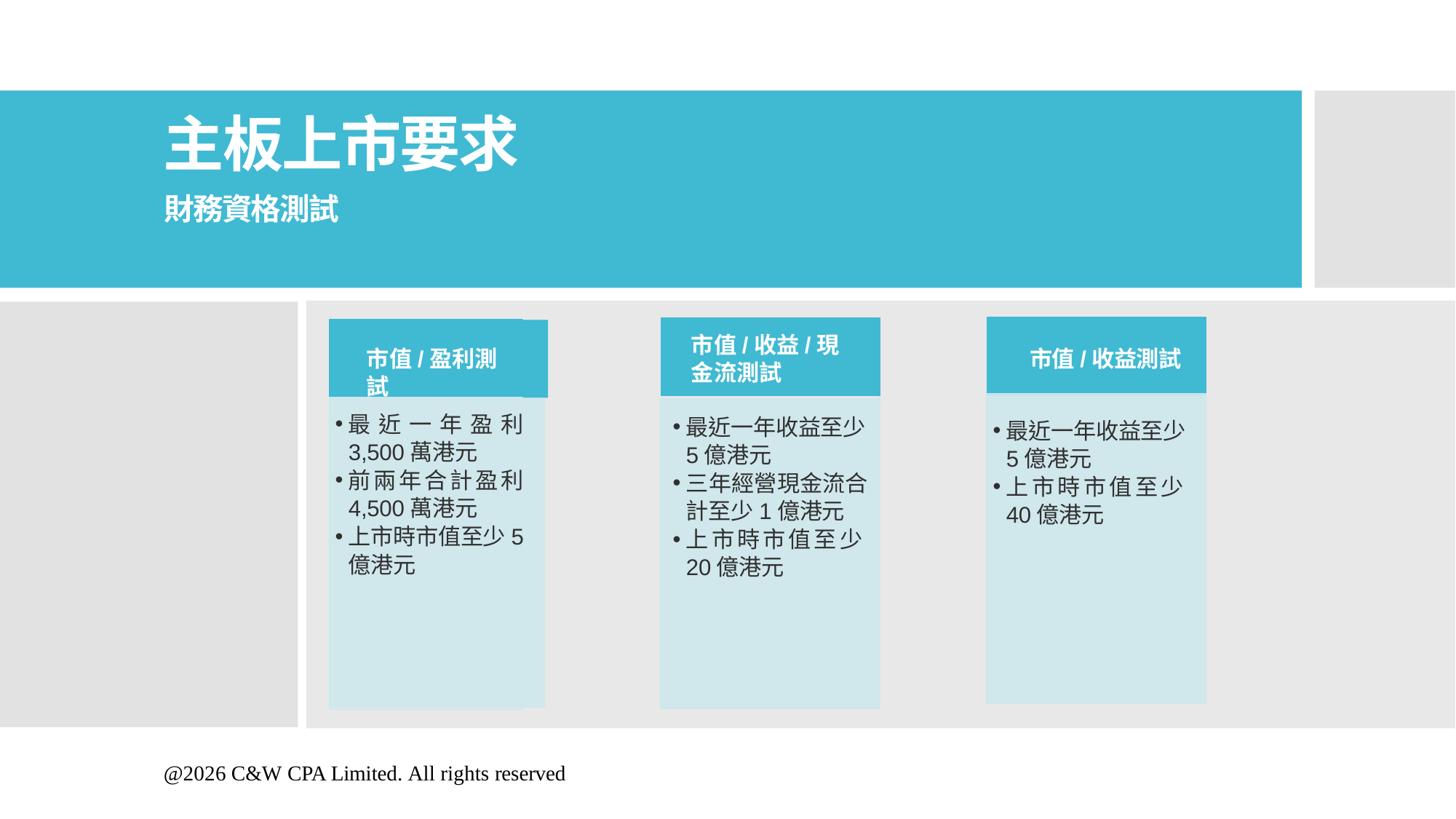

# 主板上市要求
財務資格測試

市值/收益/現金流測試
市值/盈利測試
市值/收益測試

最近一年盈利3,500萬港元
前兩年合計盈利4,500萬港元
上市時市值至少5億港元

最近一年收益至少5億港元
三年經營現金流合計至少1億港元
上市時市值至少20億港元
最近一年收益至少5億港元
上市時市值至少40億港元
@2026 C&W CPA Limited. All rights reserved